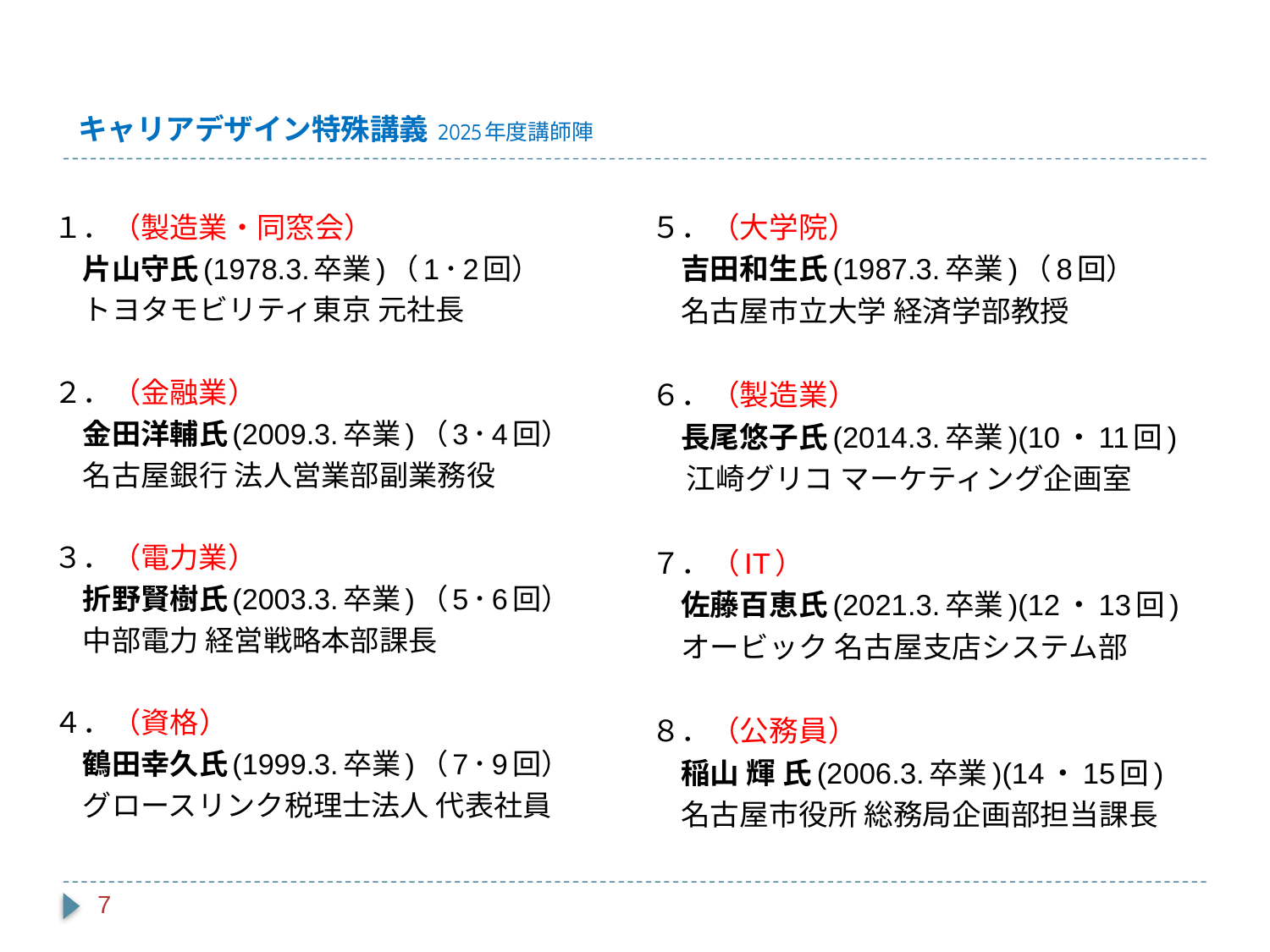

# キャリアデザイン特殊講義  2025年度講師陣
５．（大学院）
　吉田和生氏(1987.3.卒業)（8回）
　名古屋市立大学 経済学部教授

６．（製造業）
　長尾悠子氏(2014.3.卒業)(10・11回)
江崎グリコ マーケティング企画室

７．（IT）
　佐藤百恵氏(2021.3.卒業)(12・13回)
　オービック 名古屋支店システム部

８．（公務員）
　稲山 輝 氏(2006.3.卒業)(14・15回)
　名古屋市役所 総務局企画部担当課長

１．（製造業・同窓会）
　片山守氏(1978.3.卒業)（1･2回）
　トヨタモビリティ東京 元社長

２．（金融業）
　金田洋輔氏(2009.3.卒業)（3･4回）
　名古屋銀行 法人営業部副業務役

３．（電力業）
　折野賢樹氏(2003.3.卒業)（5･6回）
　中部電力 経営戦略本部課長

４．（資格）
　鶴田幸久氏(1999.3.卒業)（7･9回）
　グロースリンク税理士法人 代表社員

7